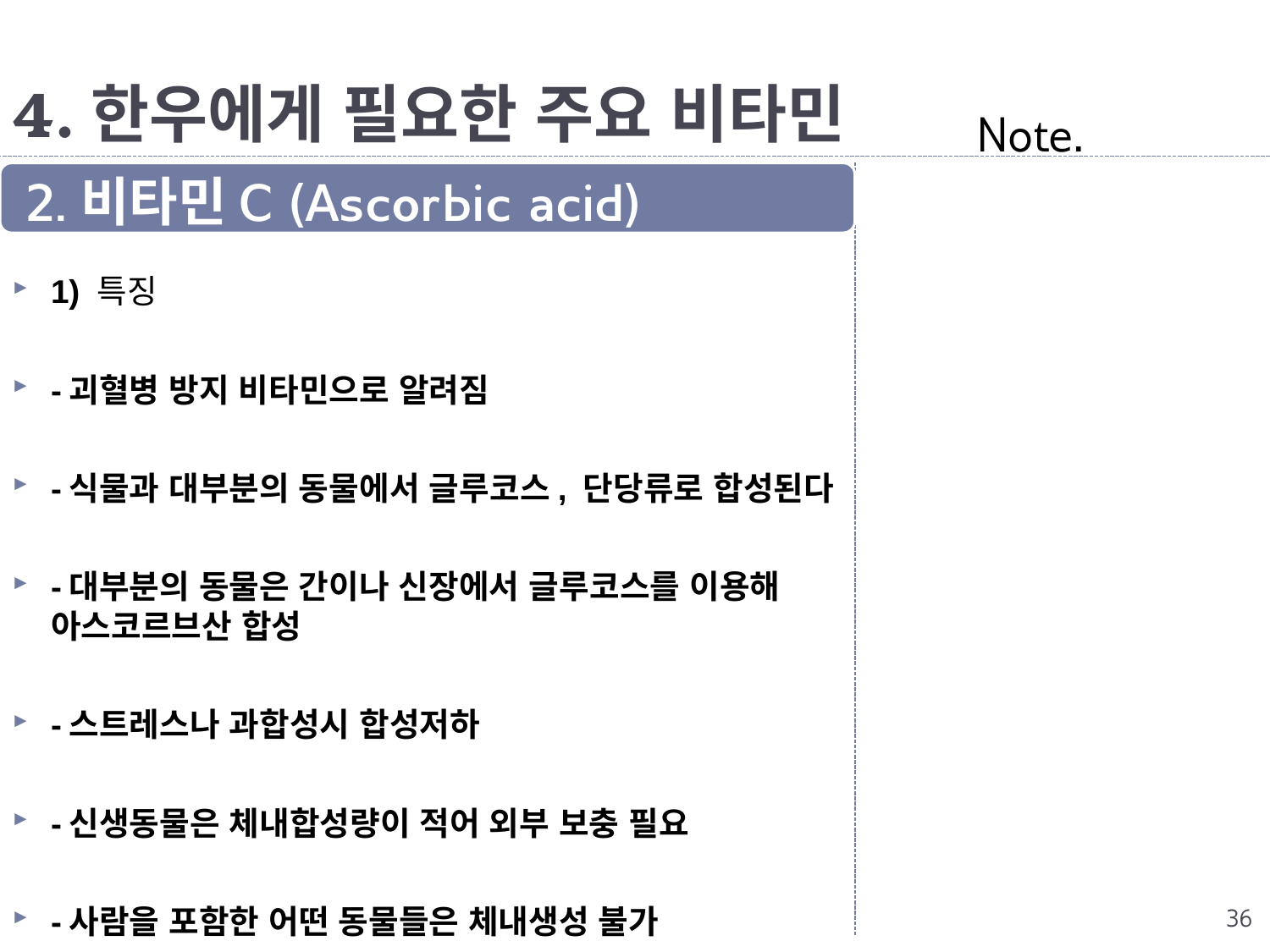

# 4.한우에게 필요한 주요 비타민
Note.

2.비타민C (Ascorbic acid)

1) 특징

-괴혈병 방지 비타민으로 알려짐

-식물과 대부분의 동물에서 글루코스, 단당류로 합성된다

-대부분의 동물은 간이나 신장에서 글루코스를 이용해 아스코르브산 합성

-스트레스나 과합성시 합성저하

-신생동물은 체내합성량이 적어 외부 보충 필요

-사람을 포함한 어떤 동물들은 체내생성 불가

36